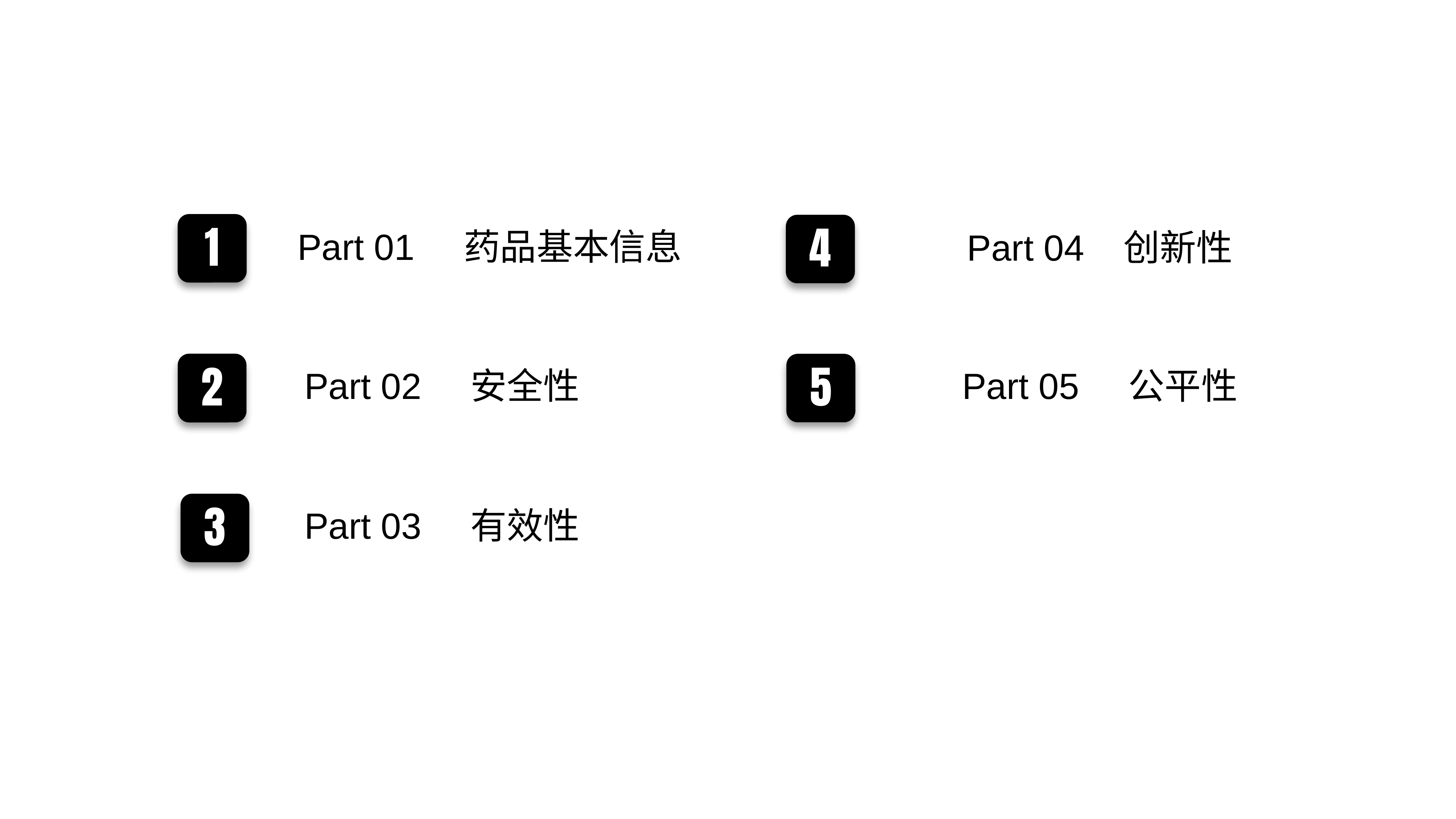

1

4
Part 01    药品基本信息
Part 04   创新性

2
5
Part 02    安全性
Part 05    公平性

3
Part 03    有效性